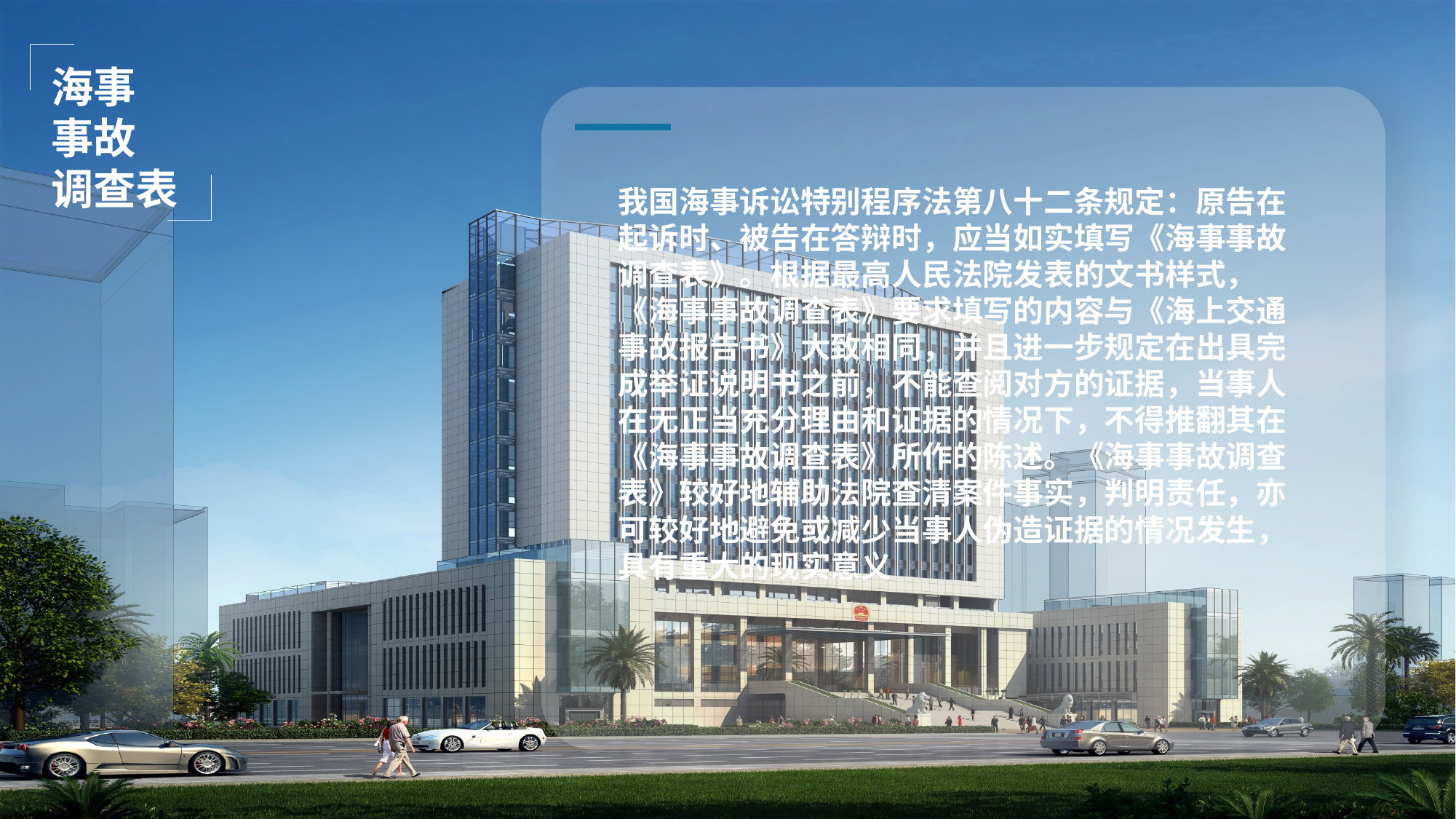

海事
事故
调查表

我国海事诉讼特别程序法第八十二条规定：原告在起诉时、被告在答辩时，应当如实填写《海事事故调查表》。根据最高人民法院发表的文书样式，《海事事故调查表》要求填写的内容与《海上交通事故报告书》大致相同，并且进一步规定在出具完成举证说明书之前，不能查阅对方的证据，当事人在无正当充分理由和证据的情况下，不得推翻其在《海事事故调查表》所作的陈述。《海事事故调查表》较好地辅助法院查清案件事实，判明责任，亦可较好地避免或减少当事人伪造证据的情况发生，具有重大的现实意义